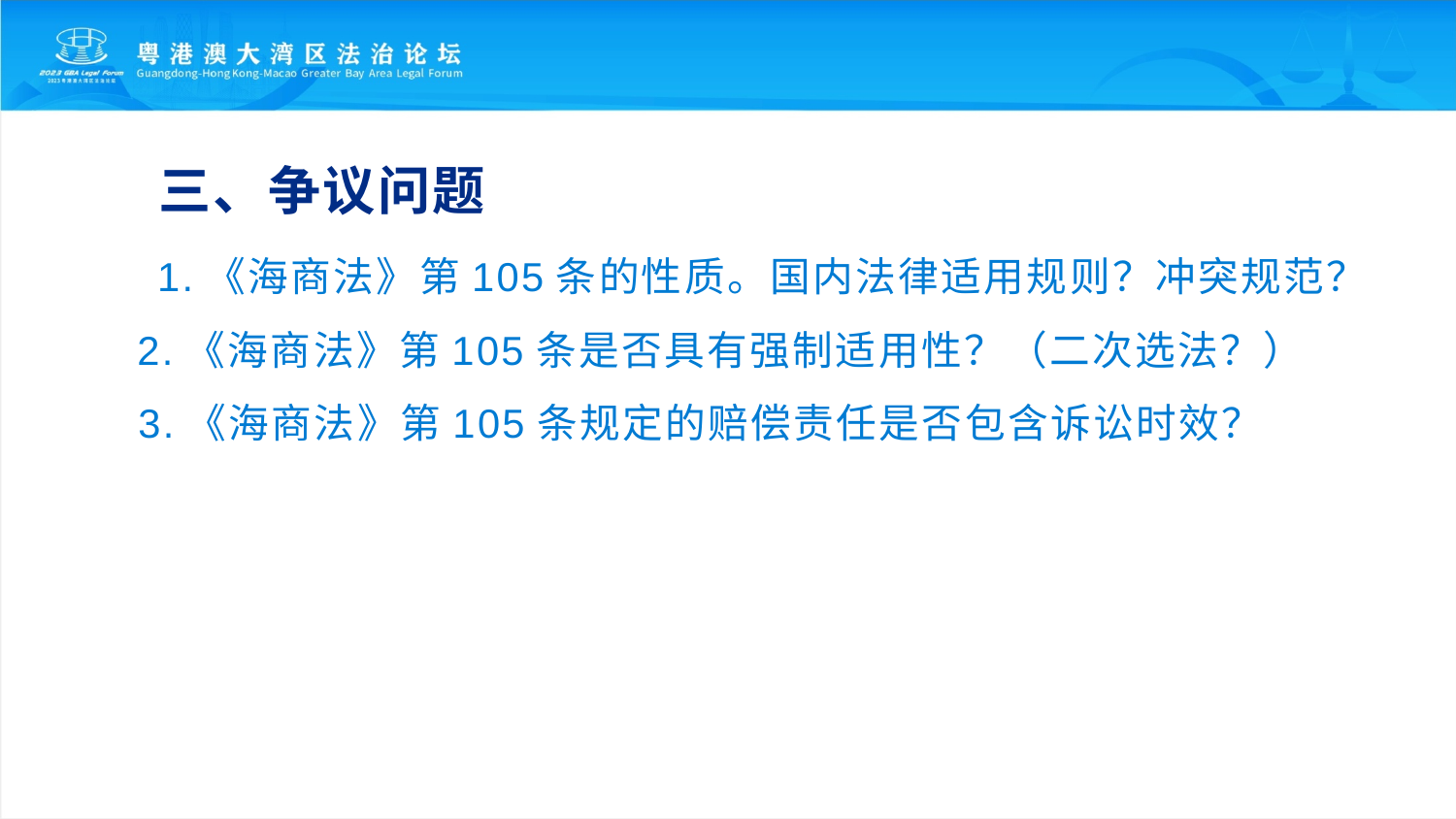

三、争议问题
      1.《海商法》第105条的性质。国内法律适用规则？冲突规范？
    2.《海商法》第105条是否具有强制适用性？（二次选法？）
    3.《海商法》第105条规定的赔偿责任是否包含诉讼时效？